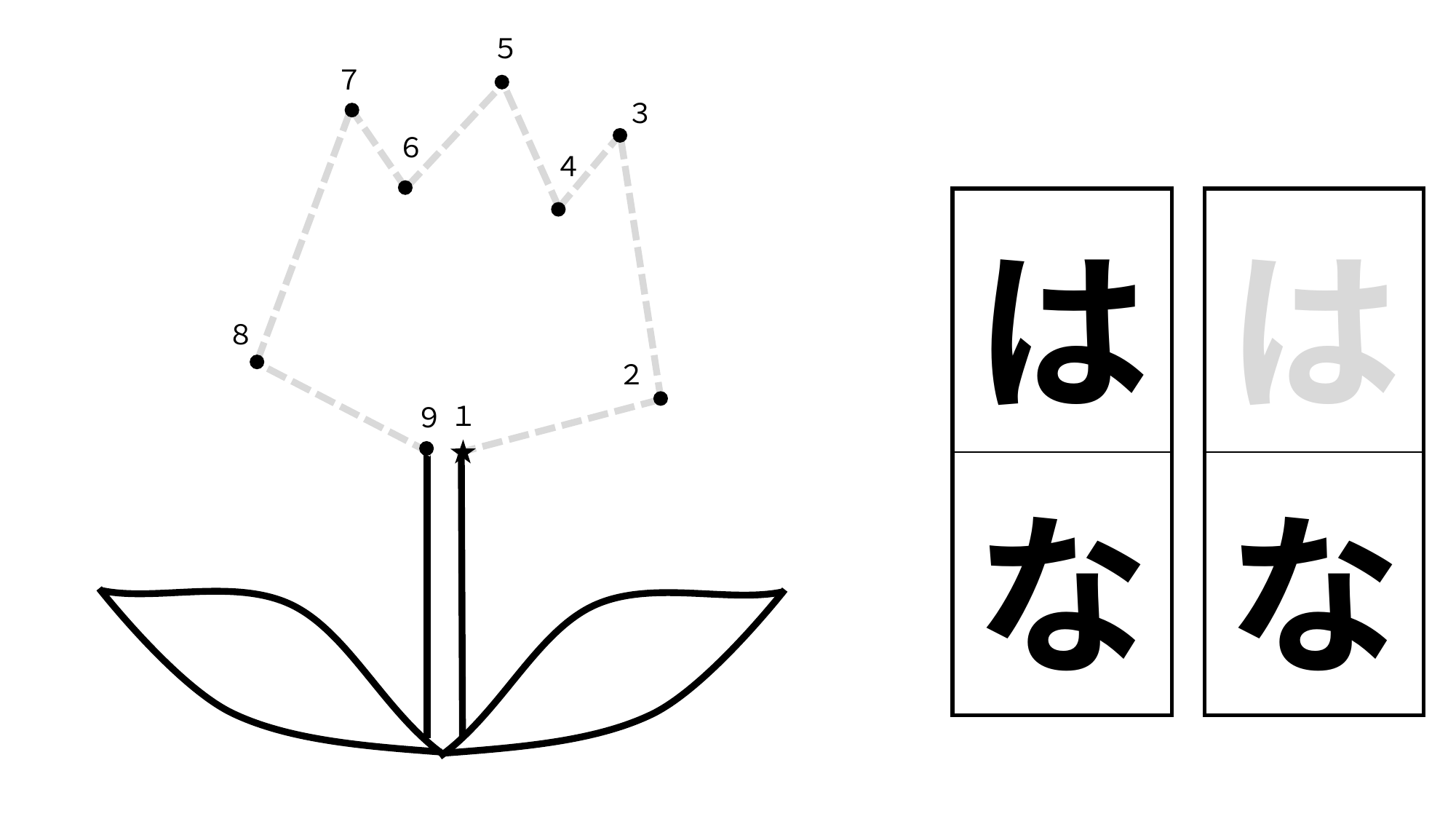

５
７

３

６

４

| は |
| --- |
| な |
| は |
| --- |
| な |

８
２

１
９